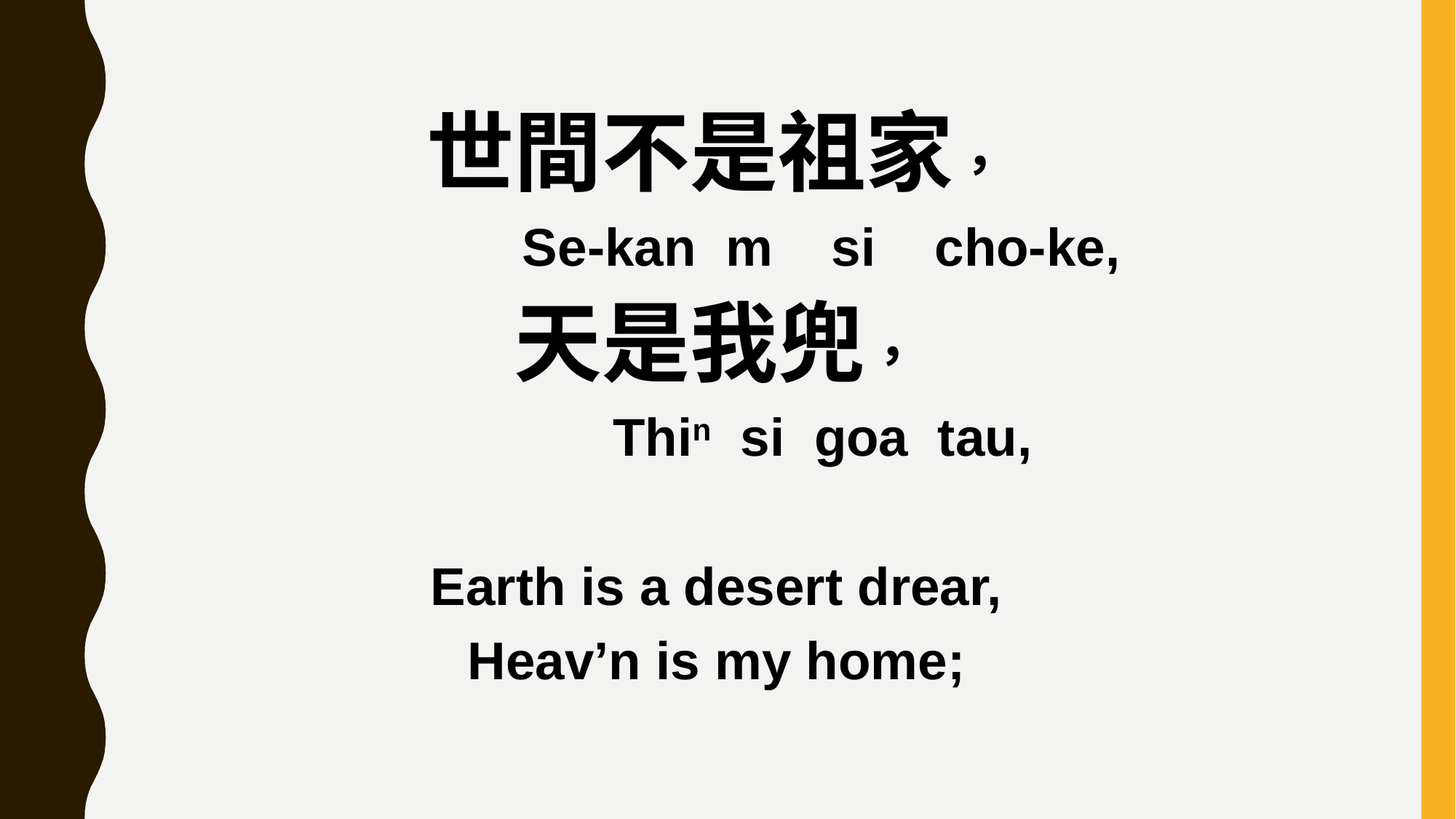

世間不是祖家，
                            Se-kan  m    si    cho-ke,
天是我兜，
                              Thin  si  goa  tau,

Earth is a desert drear,
Heav’n is my home;